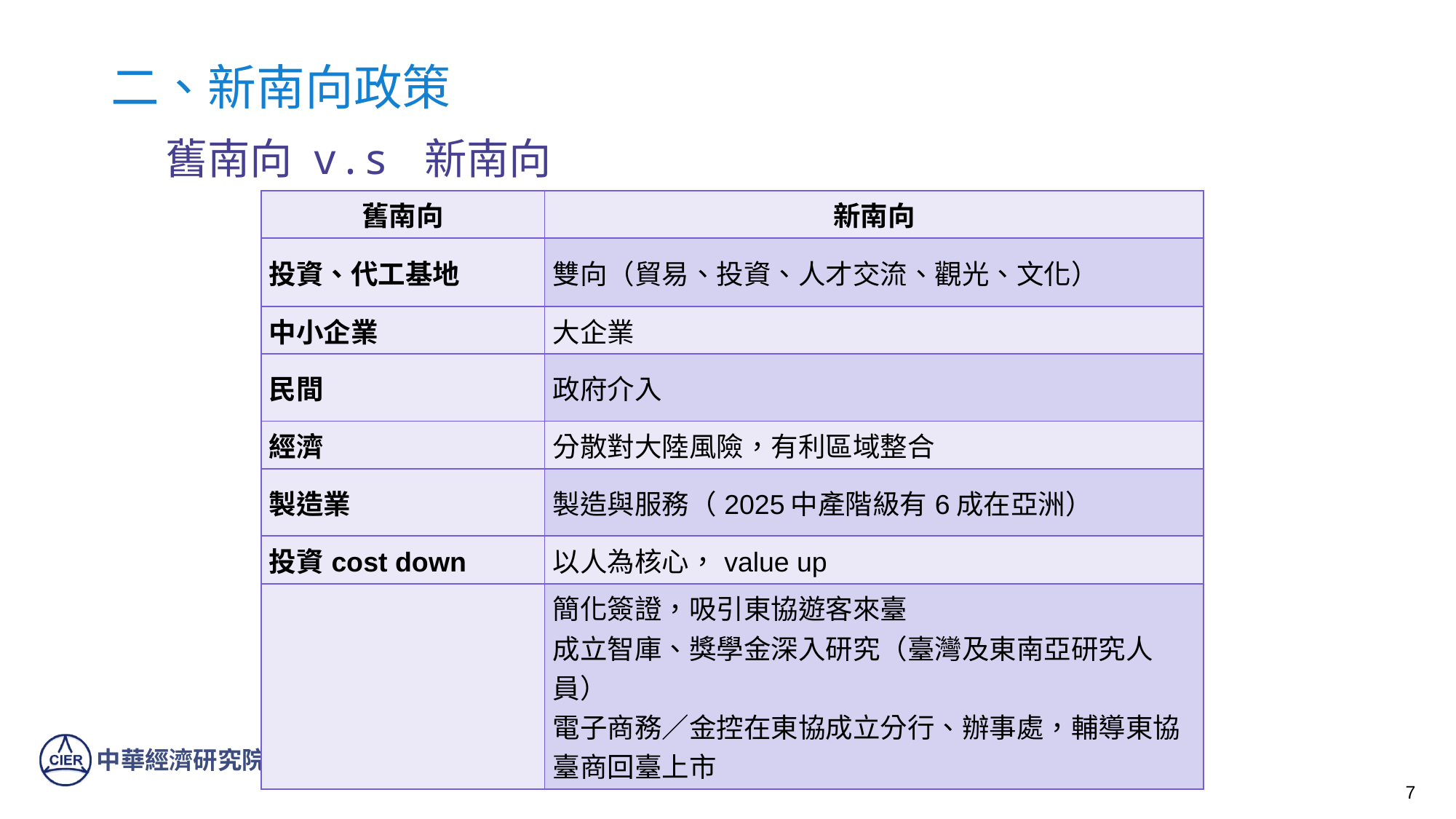

二、新南向政策
舊南向 v.s 新南向

| 舊南向 | 新南向 |
| --- | --- |
| 投資、代工基地 | 雙向（貿易、投資、人才交流、觀光、文化） |
| 中小企業 | 大企業 |
| 民間 | 政府介入 |
| 經濟 | 分散對大陸風險，有利區域整合 |
| 製造業 | 製造與服務（2025中產階級有6成在亞洲） |
| 投資cost down | 以人為核心，value up |
|  | 簡化簽證，吸引東協遊客來臺 成立智庫、獎學金深入研究（臺灣及東南亞研究人員） 電子商務／金控在東協成立分行、辦事處，輔導東協臺商回臺上市 |